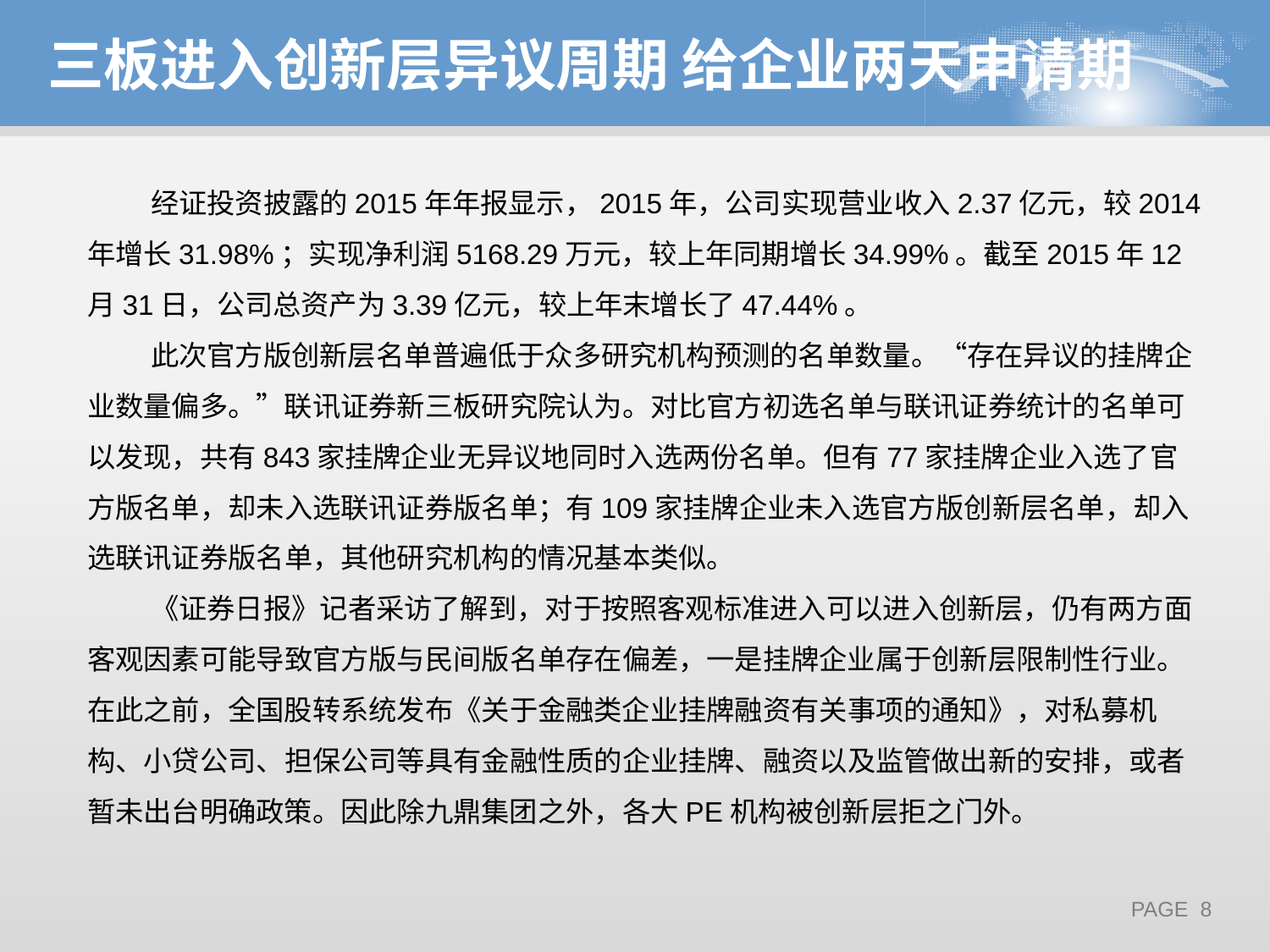

三板进入创新层异议周期 给企业两天申请期
经证投资披露的2015年年报显示，2015年，公司实现营业收入2.37亿元，较2014年增长31.98%；实现净利润5168.29万元，较上年同期增长34.99%。截至2015年12月31日，公司总资产为3.39亿元，较上年末增长了47.44%。
此次官方版创新层名单普遍低于众多研究机构预测的名单数量。“存在异议的挂牌企业数量偏多。”联讯证券新三板研究院认为。对比官方初选名单与联讯证券统计的名单可以发现，共有843家挂牌企业无异议地同时入选两份名单。但有77家挂牌企业入选了官方版名单，却未入选联讯证券版名单；有109家挂牌企业未入选官方版创新层名单，却入选联讯证券版名单，其他研究机构的情况基本类似。
《证券日报》记者采访了解到，对于按照客观标准进入可以进入创新层，仍有两方面客观因素可能导致官方版与民间版名单存在偏差，一是挂牌企业属于创新层限制性行业。在此之前，全国股转系统发布《关于金融类企业挂牌融资有关事项的通知》，对私募机构、小贷公司、担保公司等具有金融性质的企业挂牌、融资以及监管做出新的安排，或者暂未出台明确政策。因此除九鼎集团之外，各大PE机构被创新层拒之门外。